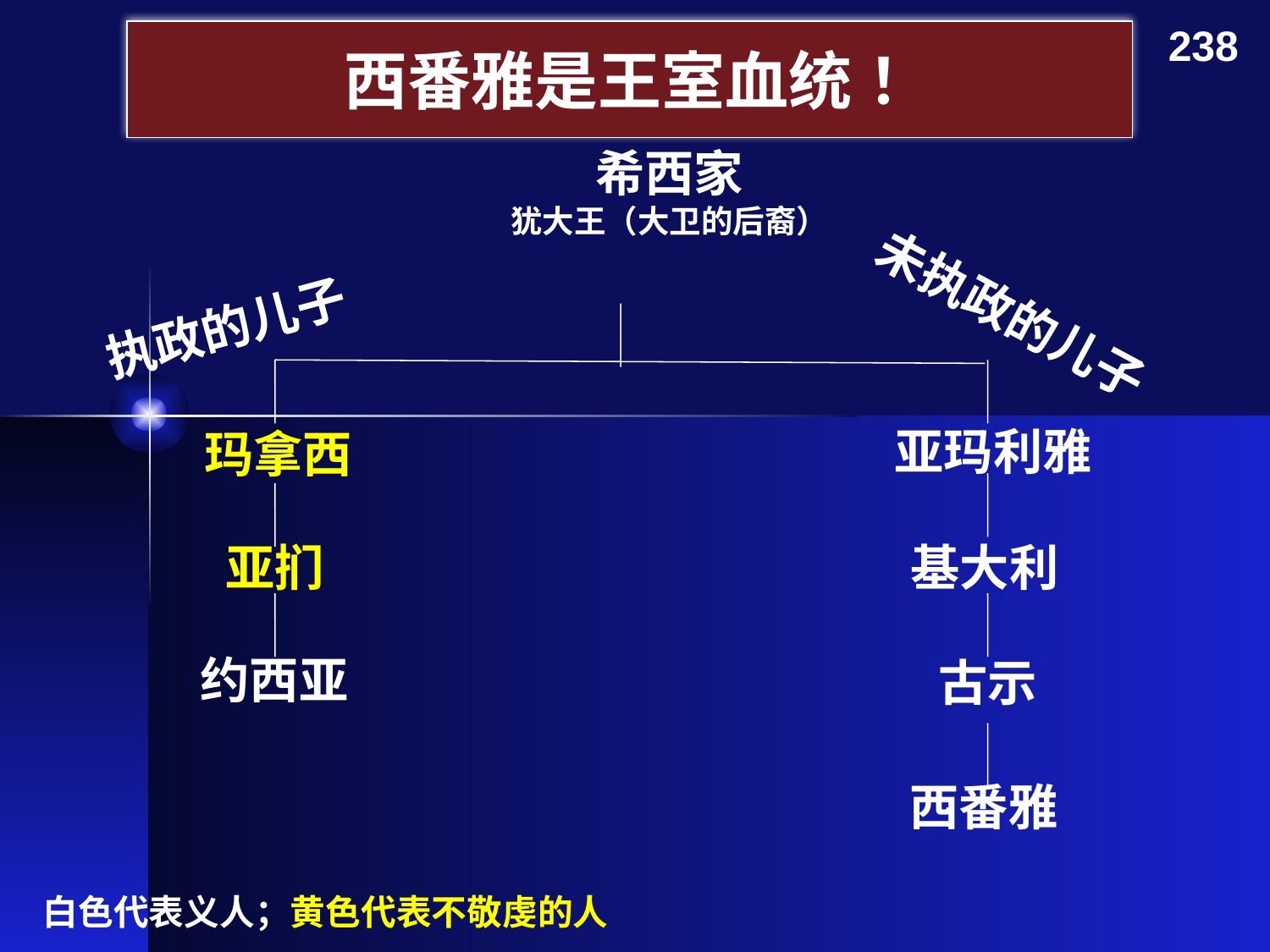

238
# 西番雅是王室血统！
希西家
犹大王（大卫的后裔）
未执政的儿子
执政的儿子

亚玛利雅
玛拿西

亚扪
基大利

约西亚
古示

西番雅
白色代表义人；黄色代表不敬虔的人